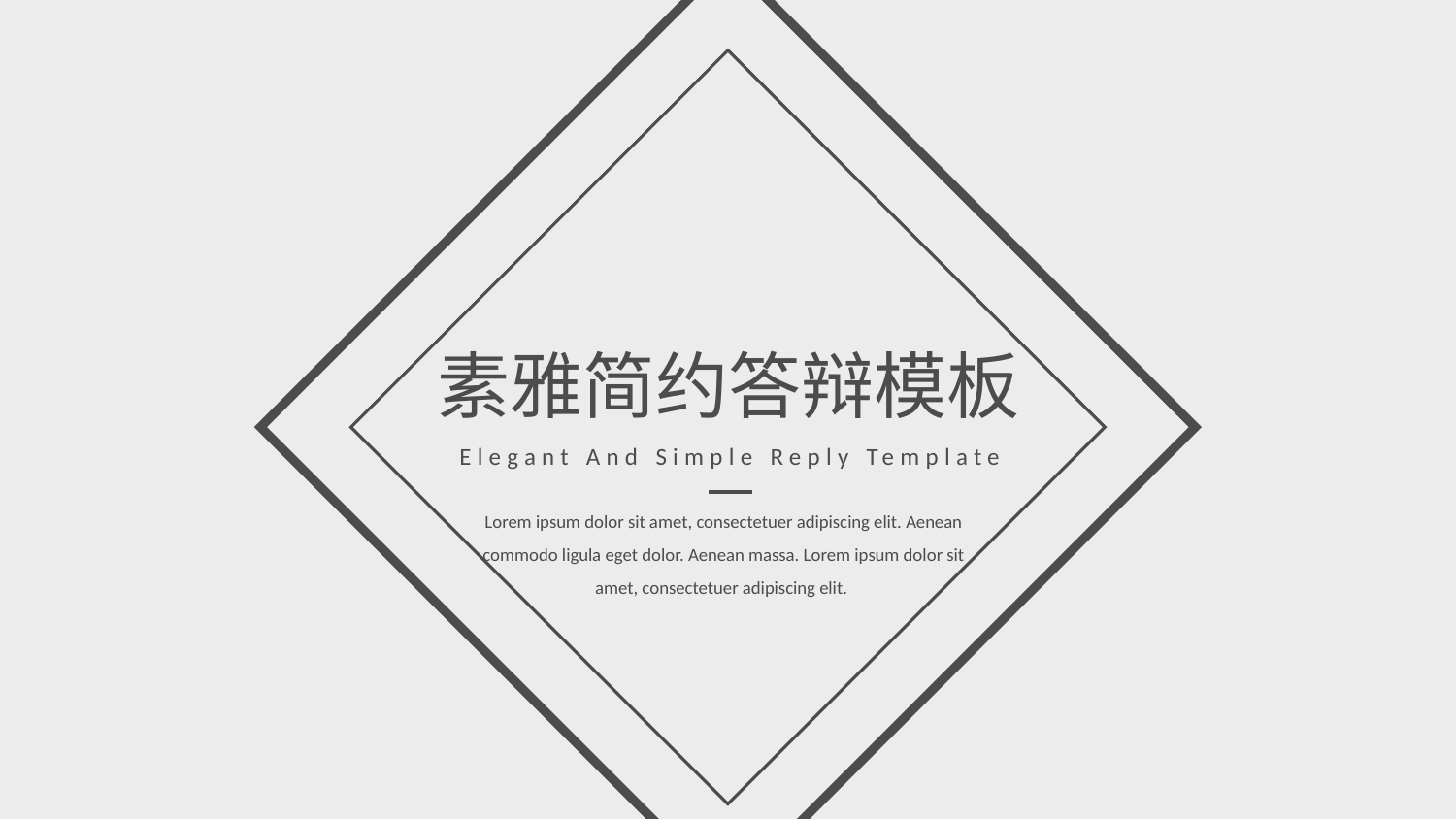

素雅简约答辩模板
Elegant And Simple Reply Template
Lorem ipsum dolor sit amet, consectetuer adipiscing elit. Aenean commodo ligula eget dolor. Aenean massa. Lorem ipsum dolor sit amet, consectetuer adipiscing elit.